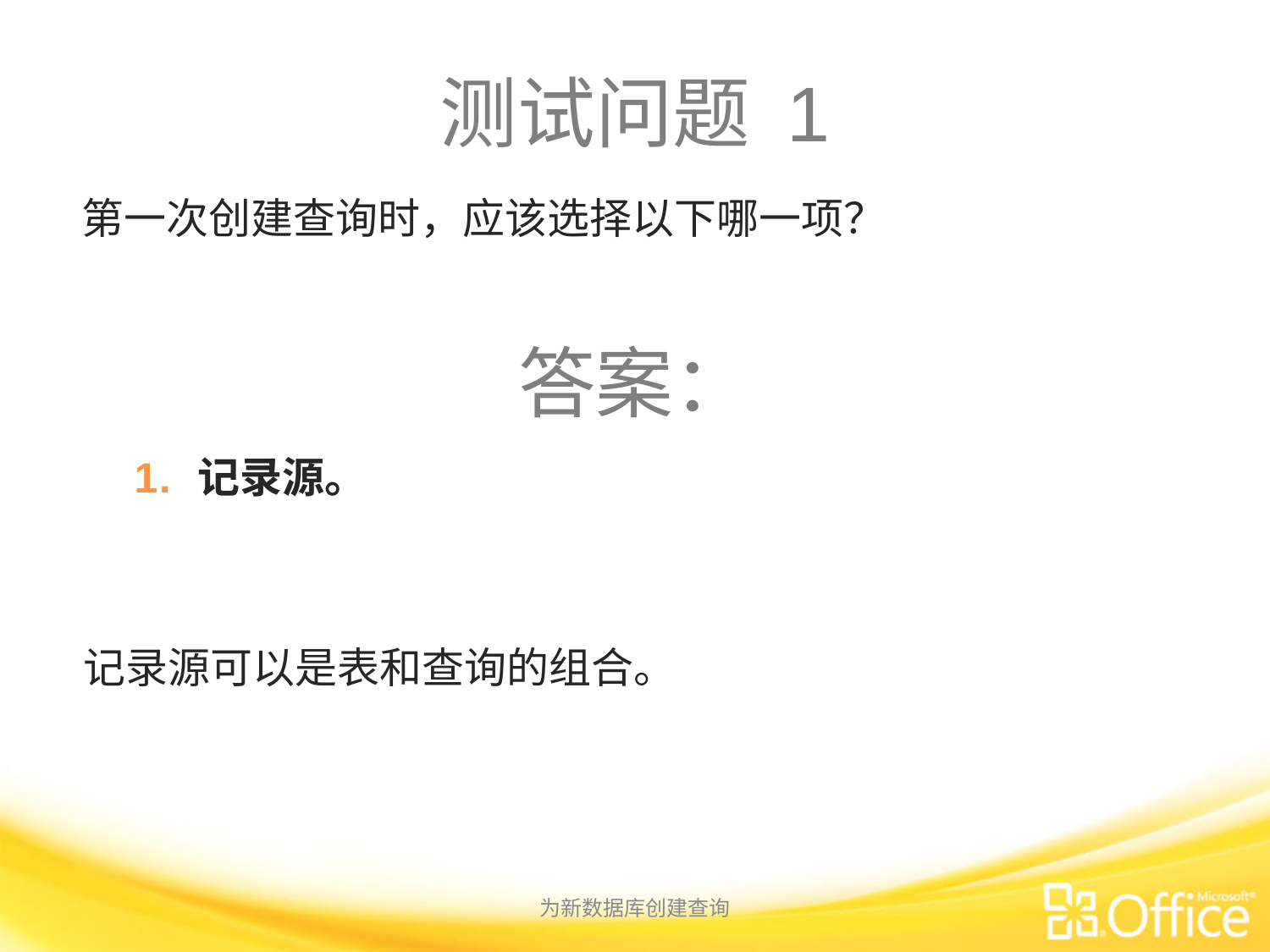

# 测试问题 1
第一次创建查询时，应该选择以下哪一项？
答案：
记录源。
记录源可以是表和查询的组合。
为新数据库创建查询